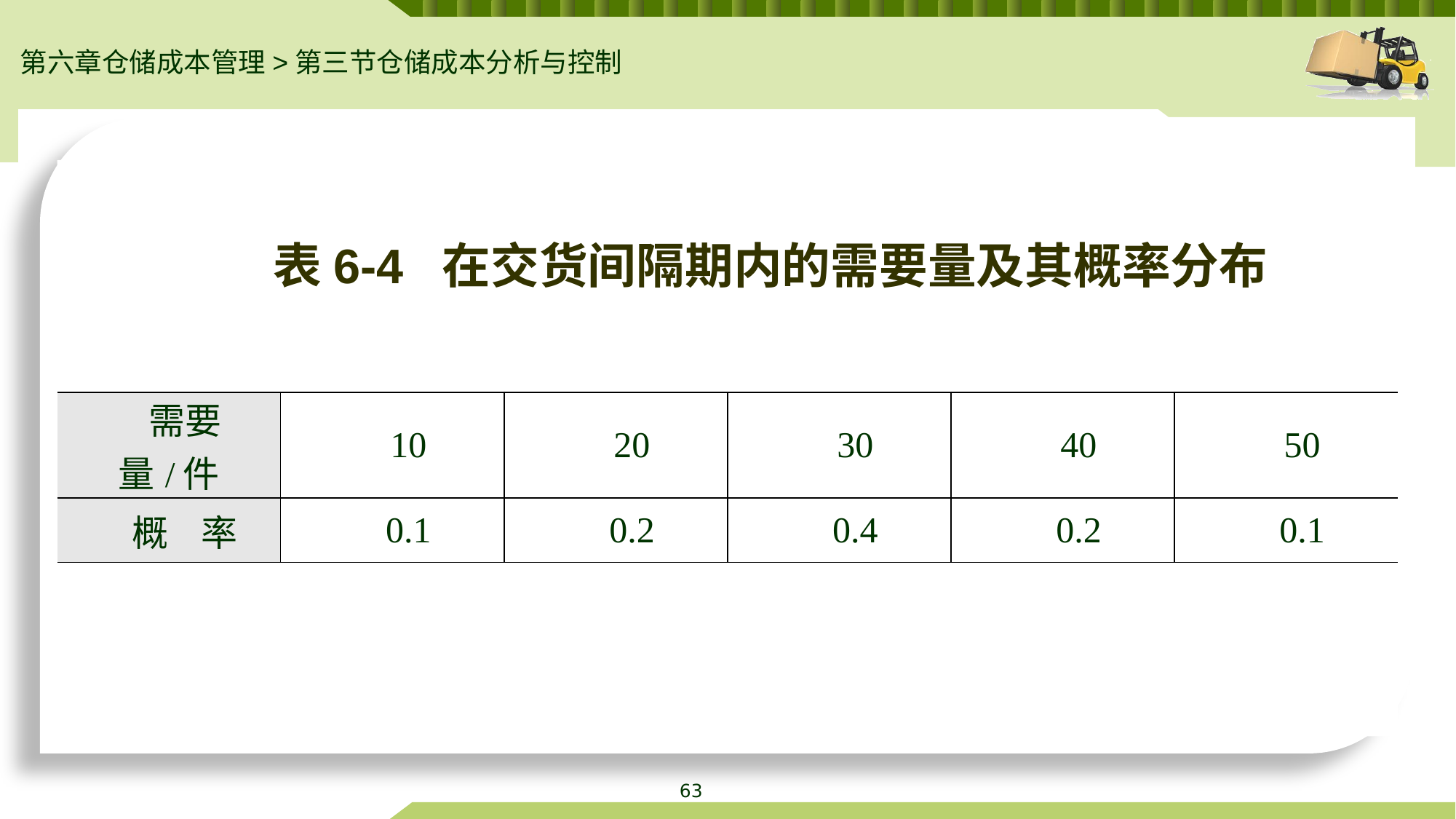

第六章仓储成本管理>第三节仓储成本分析与控制

表6-4  在交货间隔期内的需要量及其概率分布
| 需要量/件 | 10 | 20 | 30 | 40 | 50 |
| --- | --- | --- | --- | --- | --- |
| 概 率 | 0.1 | 0.2 | 0.4 | 0.2 | 0.1 |